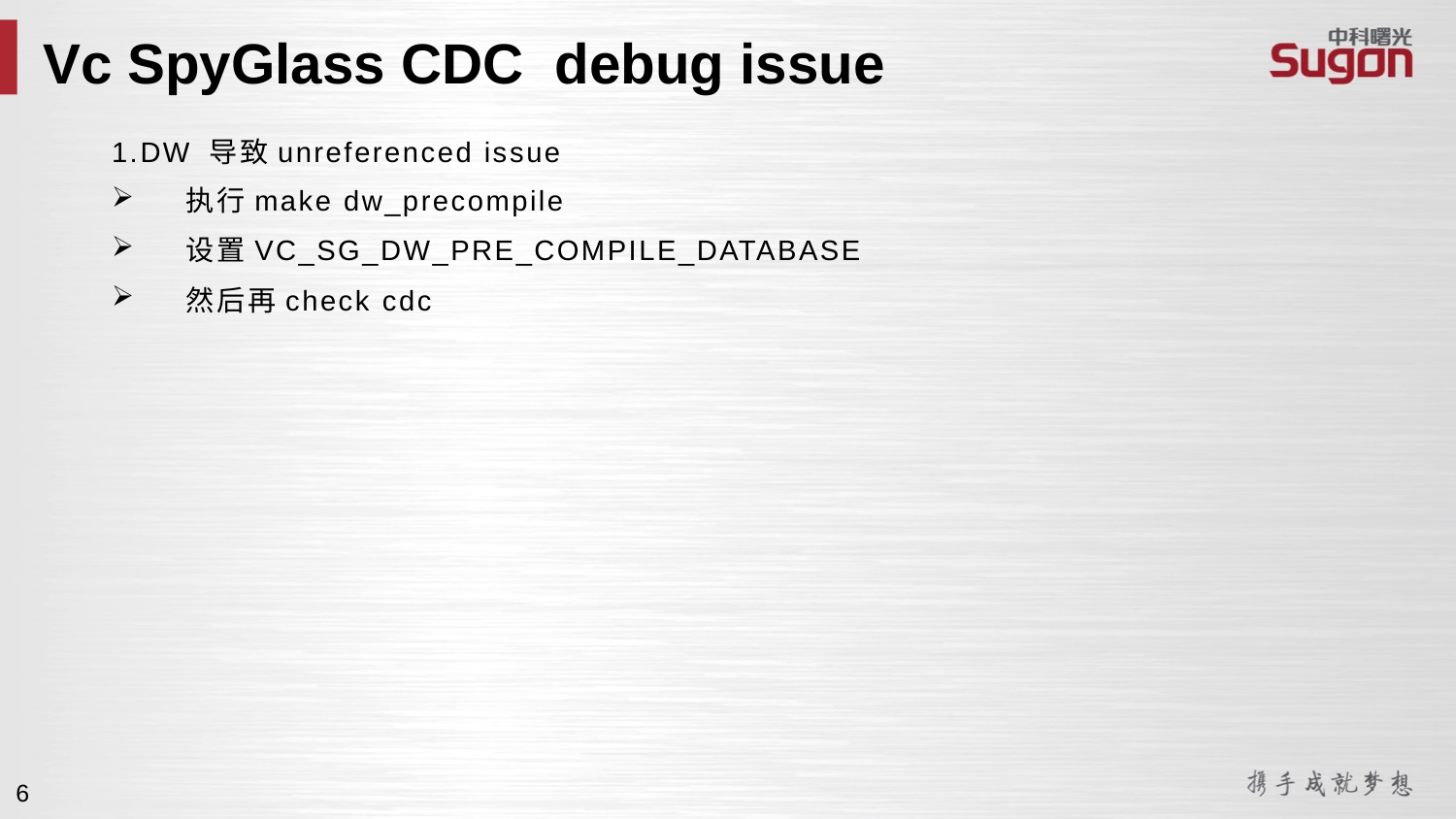

Vc SpyGlass CDC  debug issue

1.DW 导致unreferenced issue
执行make dw_precompile
设置VC_SG_DW_PRE_COMPILE_DATABASE
然后再check cdc